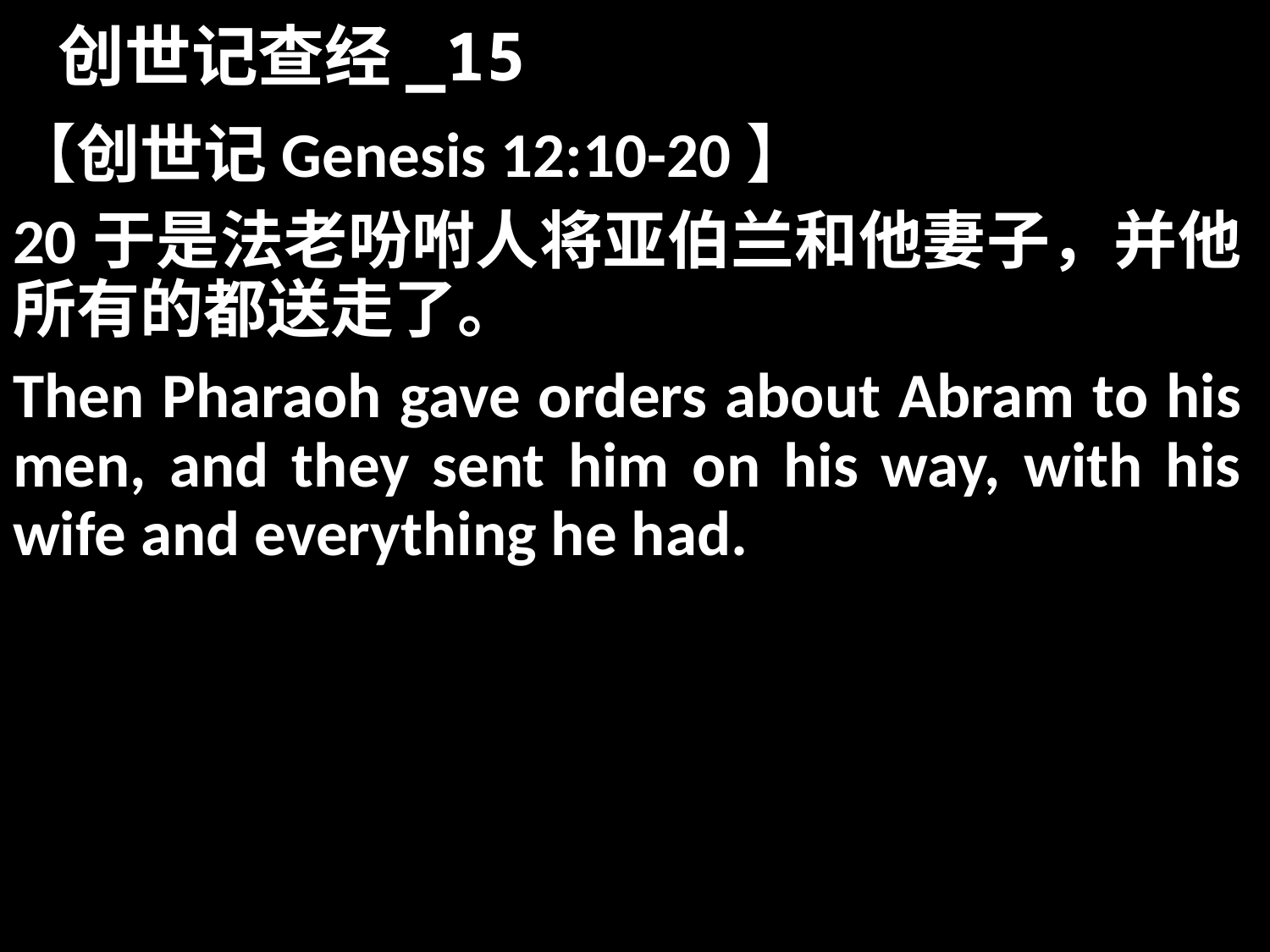

# 创世记查经_15
【创世记Genesis 12:10-20】
20于是法老吩咐人将亚伯兰和他妻子，并他所有的都送走了。
Then Pharaoh gave orders about Abram to his men, and they sent him on his way, with his wife and everything he had.